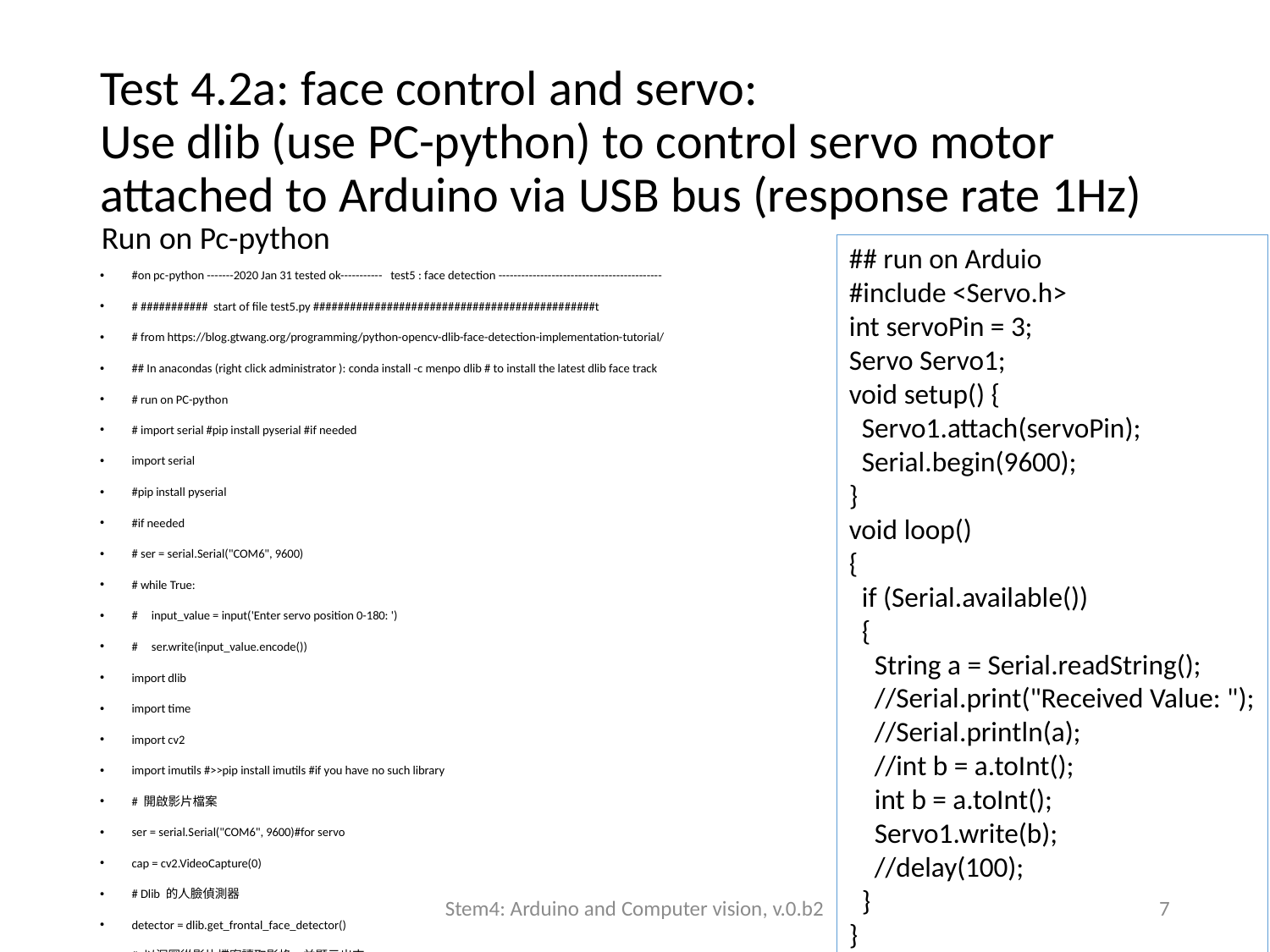

# Test 4.2a: face control and servo: Use dlib (use PC-python) to control servo motor attached to Arduino via USB bus (response rate 1Hz)
Run on Pc-python
## run on Arduio
#include <Servo.h>
int servoPin = 3;
Servo Servo1;
void setup() {
  Servo1.attach(servoPin);
  Serial.begin(9600);
}
void loop()
{
  if (Serial.available())
  {
    String a = Serial.readString();
    //Serial.print("Received Value: ");
    //Serial.println(a);
    //int b = a.toInt();
    int b = a.toInt();
    Servo1.write(b);
    //delay(100);
  }
}
#on pc-python -------2020 Jan 31 tested ok-----------   test5 : face detection -------------------------------------------
# ###########  start of file test5.py ##############################################t
# from https://blog.gtwang.org/programming/python-opencv-dlib-face-detection-implementation-tutorial/
## In anacondas (right click administrator ): conda install -c menpo dlib # to install the latest dlib face track
# run on PC-python
# import serial #pip install pyserial #if needed
import serial
#pip install pyserial
#if needed
# ser = serial.Serial("COM6", 9600)
# while True:
#     input_value = input('Enter servo position 0-180: ')
#     ser.write(input_value.encode())
import dlib
import time
import cv2
import imutils #>>pip install imutils #if you have no such library
# 開啟影片檔案
ser = serial.Serial("COM6", 9600)#for servo
cap = cv2.VideoCapture(0)
# Dlib 的人臉偵測器
detector = dlib.get_frontal_face_detector()
# 以迴圈從影片檔案讀取影格，並顯示出來
x1=0;x2=0;y1=0;y2=0;
while(cap.isOpened()):
  number_as_string_x = str((int)(x1/4))
  print(number_as_string_x)
  time.sleep(1)
  #number_as_string_x = "150"
  ser.write(number_as_string_x.encode()) #for servo
  ret, frame = cap.read()
  # 偵測人臉
  face_rects, scores, idx = detector.run(frame, 0)
  # 取出所有偵測的結果
  for i, d in enumerate(face_rects):
    x1 = d.left()
    y1 = d.top()
    x2 = d.right()
    y2 = d.bottom()
    text = "%2.2f(%d)" % (scores[i], idx[i])
    # 以方框標示偵測的人臉
    cv2.rectangle(frame, (x1, y1), (x2, y2), (0, 255, 0), 4, cv2.LINE_AA)
    # 標示分數
    cv2.putText(frame, text, (x1, y1), cv2.FONT_HERSHEY_DUPLEX,
            0.7, (255, 255, 255), 1, cv2.LINE_AA)
  # 顯示結果
  cv2.imshow("Face Detection", frame)
  if cv2.waitKey(1) & 0xFF == ord('q'):
    break
cap.release()
cv2.destroyAllWindows()
# ###########  end of file test5.py ##############################################t
Stem4: Arduino and Computer vision, v.0.b2
7